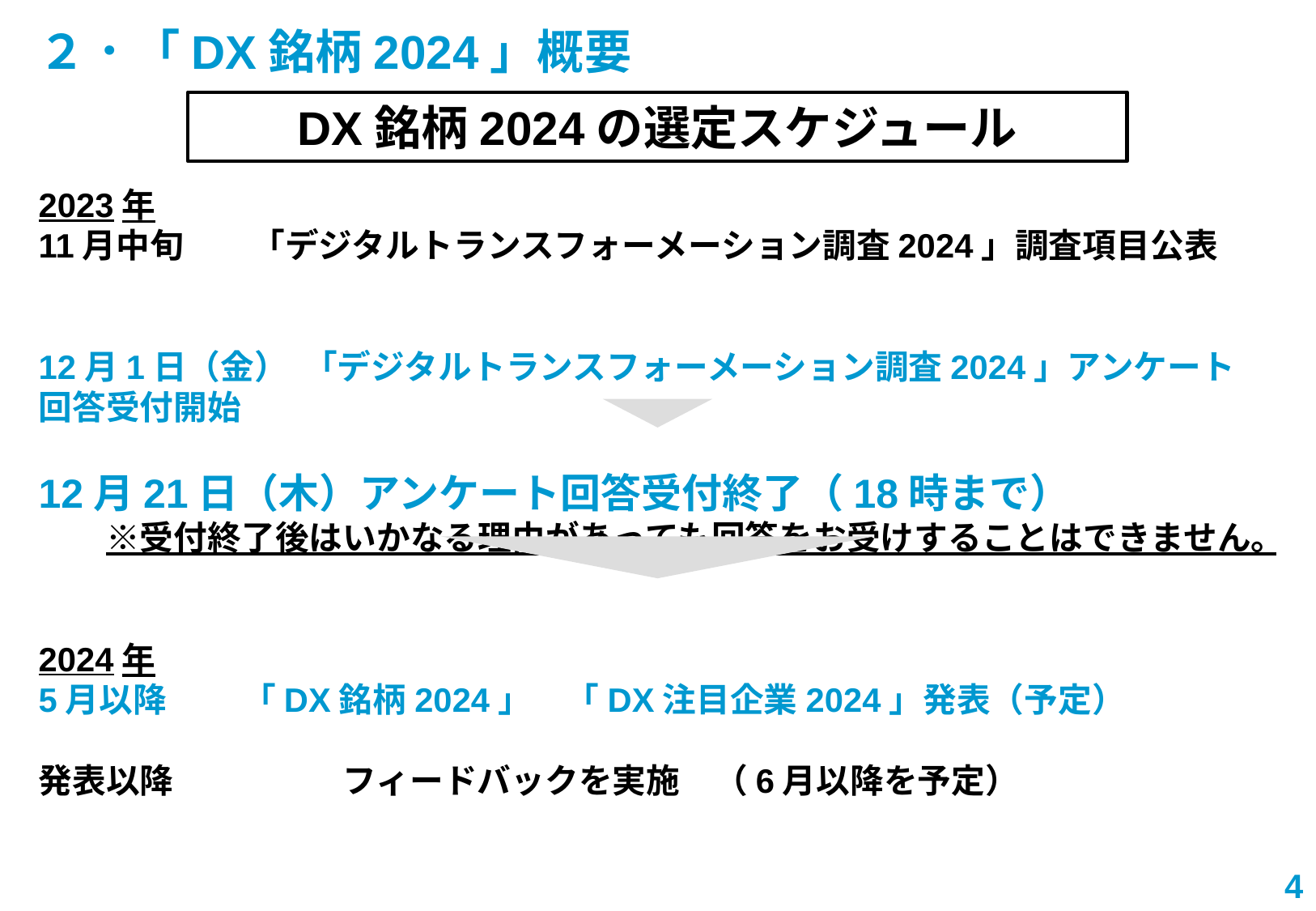

２．「DX銘柄2024」概要
# DX銘柄2024の選定スケジュール
2023年
11月中旬　　「デジタルトランスフォーメーション調査2024」調査項目公表

12月1日（金）  「デジタルトランスフォーメーション調査2024」アンケート 回答受付開始

12月21日（木）アンケート回答受付終了（18時まで）
　　※受付終了後はいかなる理由があっても回答をお受けすることはできません。

2024年
5月以降　　 「DX銘柄2024」　「DX注目企業2024」発表（予定）

発表以降　　　　　フィードバックを実施　（6月以降を予定）

4